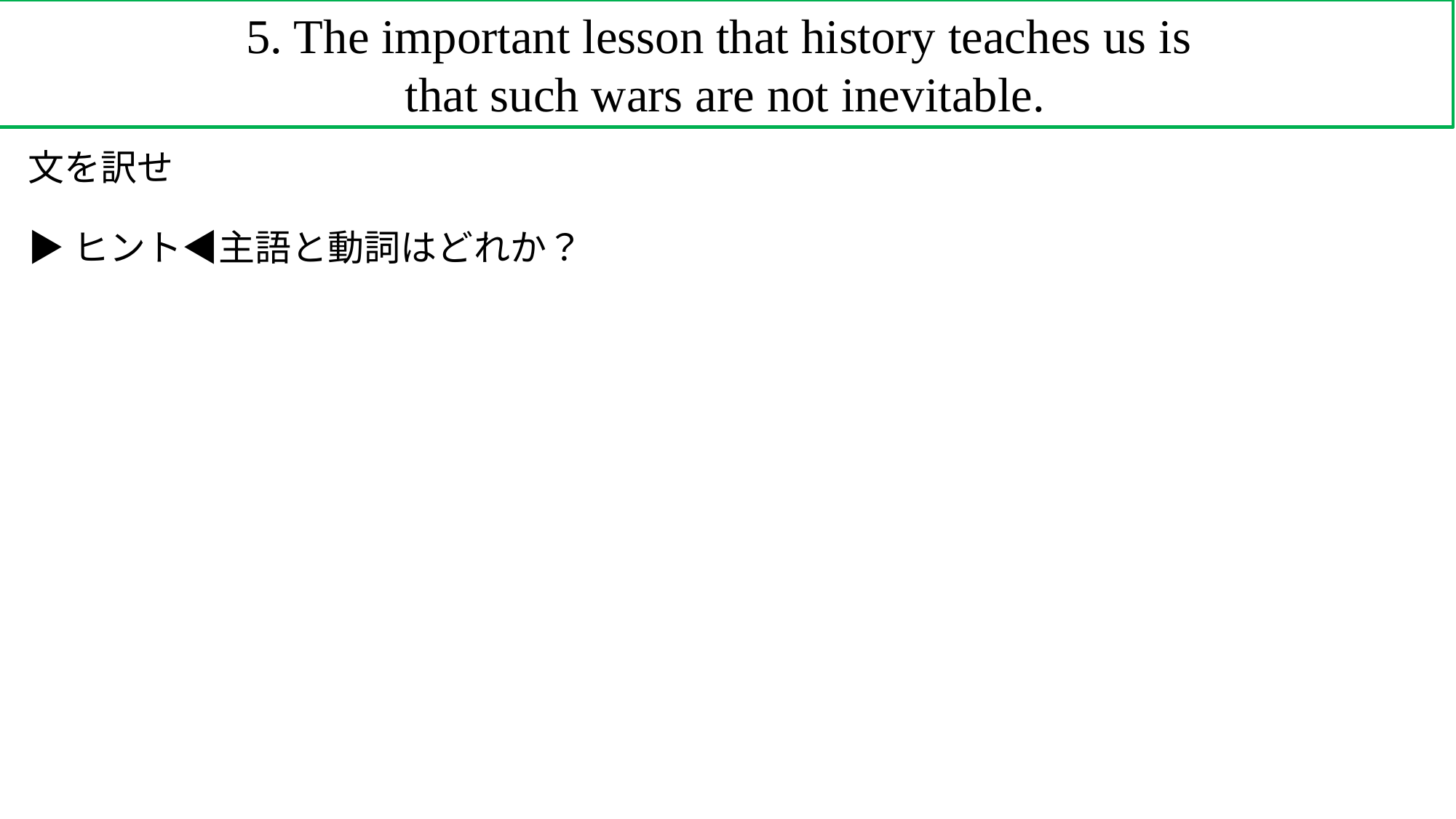

5. The important lesson that history teaches us is
that such wars are not inevitable.
文を訳せ
▶ヒント◀主語と動詞はどれか？